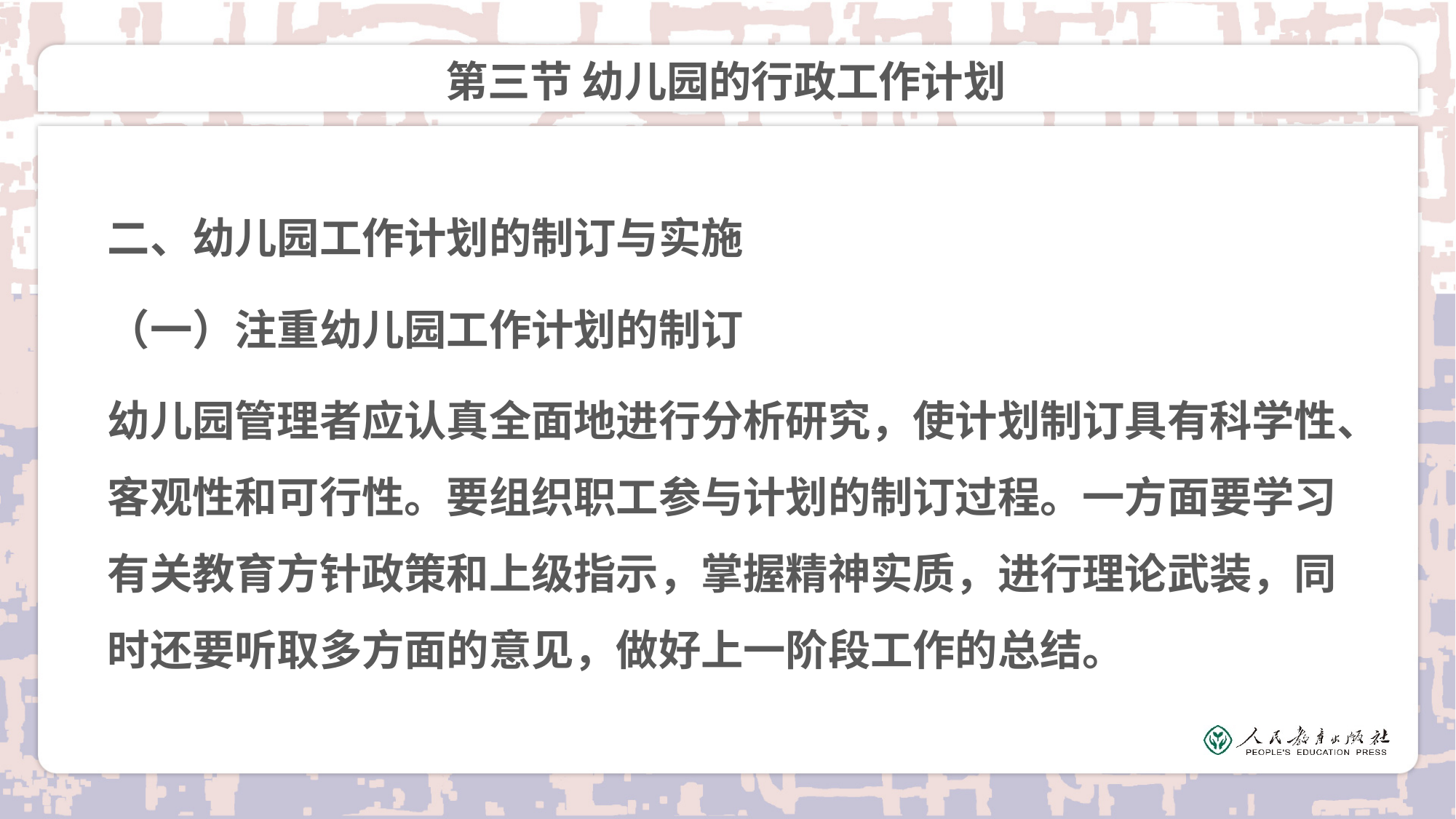

# 第三节 幼儿园的行政工作计划
二、幼儿园工作计划的制订与实施
（一）注重幼儿园工作计划的制订
幼儿园管理者应认真全面地进行分析研究，使计划制订具有科学性、客观性和可行性。要组织职工参与计划的制订过程。一方面要学习有关教育方针政策和上级指示，掌握精神实质，进行理论武装，同时还要听取多方面的意见，做好上一阶段工作的总结。